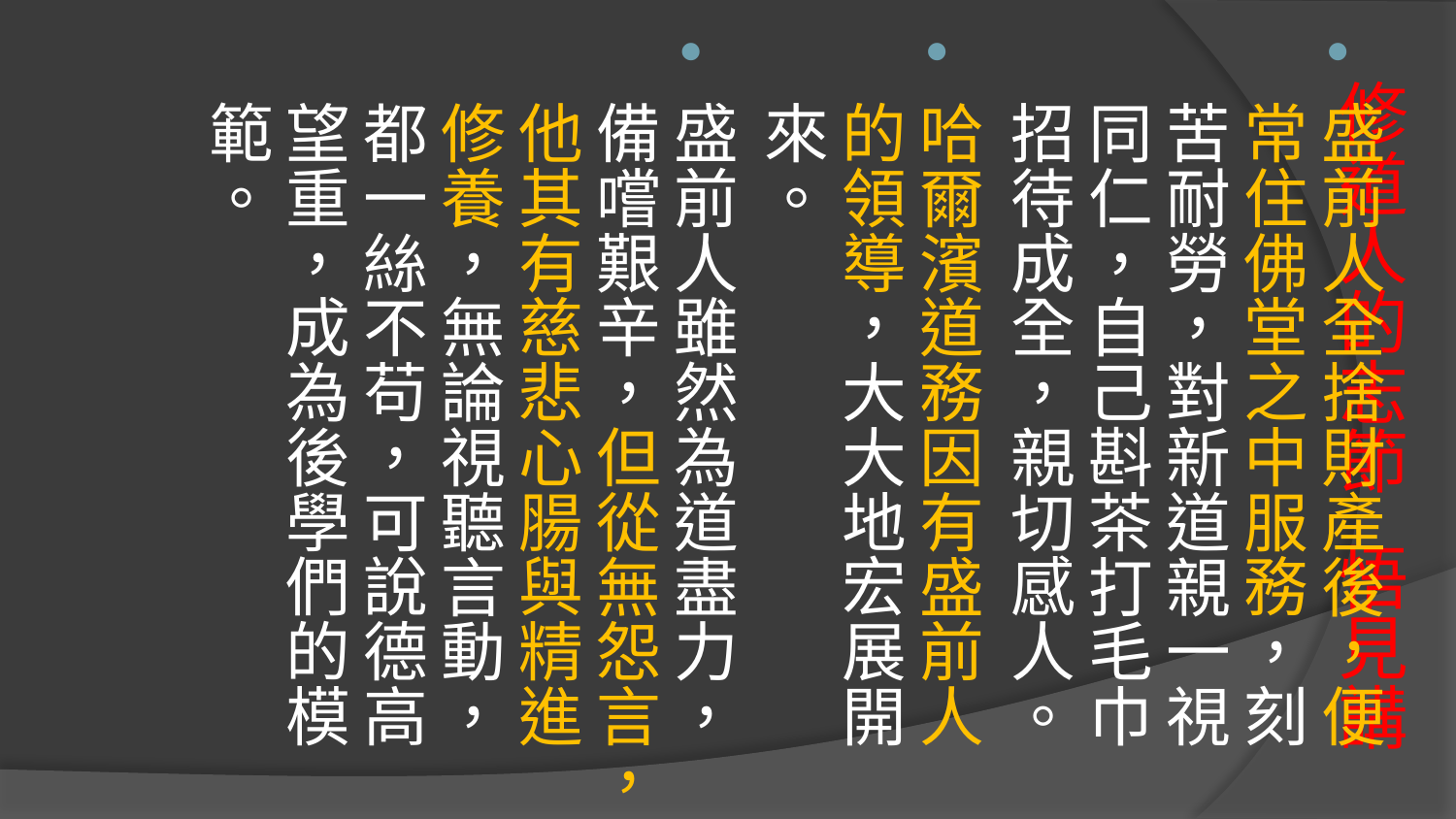

盛前人全捨財產後，便常住佛堂之中服務，刻苦耐勞，對新道親一視同仁，自己斟茶打毛巾招待成全，親切感人。
哈爾濱道務因有盛前人的領導，大大地宏展開來。
盛前人雖然為道盡力，備嚐艱辛，但從無怨言，他其有慈悲心腸與精進修養，無論視聽言動，都一絲不苟，可說德高望重，成為後學們的模範。

# 修道人的志節   悟見講